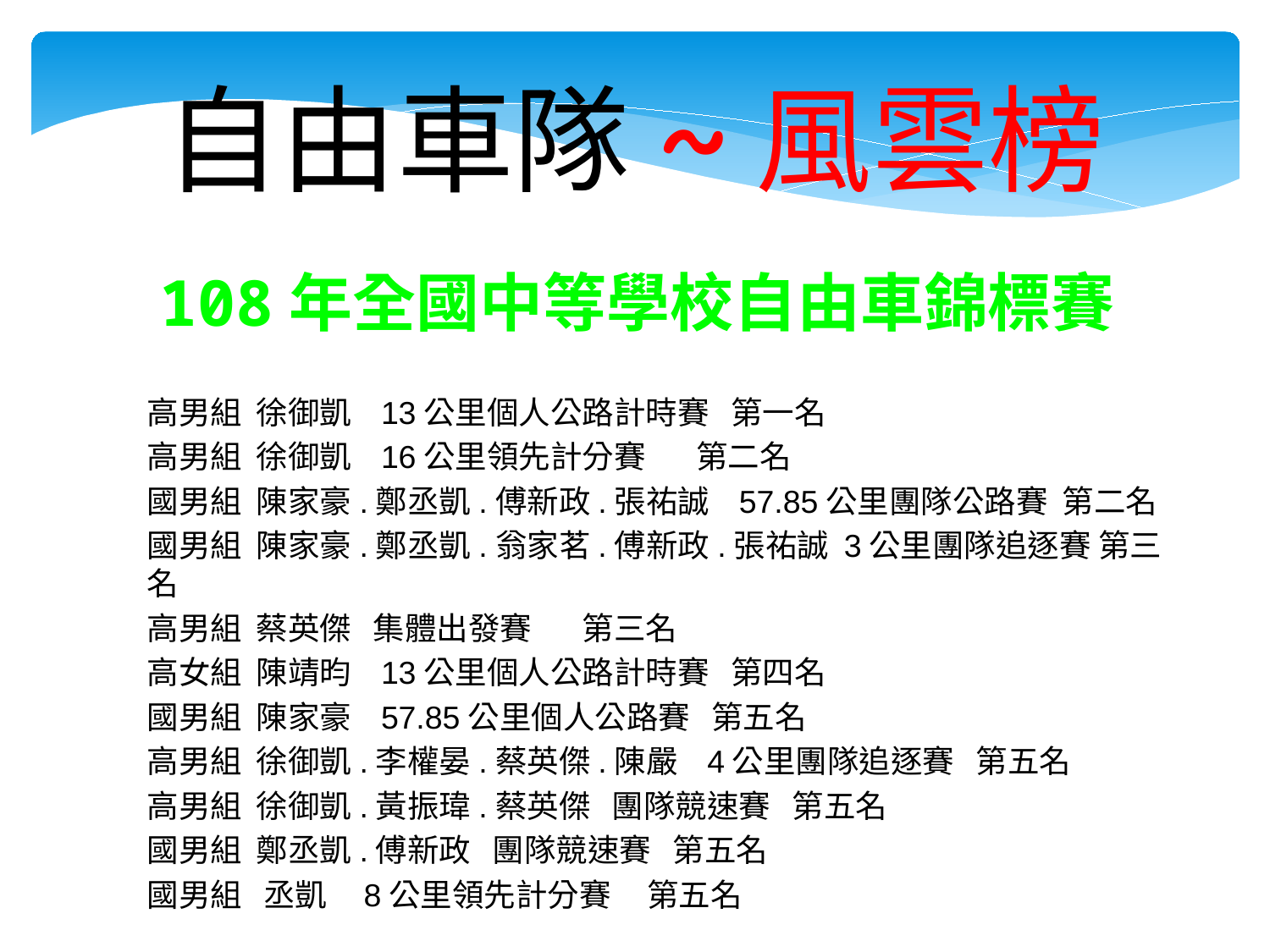

自由車隊~風雲榜
108年全國中等學校自由車錦標賽

高男組  徐御凱   13公里個人公路計時賽   第一名
高男組  徐御凱   16公里領先計分賽       第二名
國男組  陳家豪.鄭丞凱.傅新政.張祐誠   57.85公里團隊公路賽  第二名
國男組  陳家豪.鄭丞凱.翁家茗.傅新政.張祐誠 3公里團隊追逐賽 第三名
高男組  蔡英傑   集體出發賽       第三名
高女組  陳靖昀   13公里個人公路計時賽   第四名
國男組  陳家豪   57.85公里個人公路賽   第五名
高男組  徐御凱.李權晏.蔡英傑.陳嚴   4公里團隊追逐賽   第五名
高男組  徐御凱.黃振瑋.蔡英傑   團隊競速賽   第五名
國男組  鄭丞凱.傅新政   團隊競速賽   第五名
國男組   丞凱    8公里領先計分賽     第五名